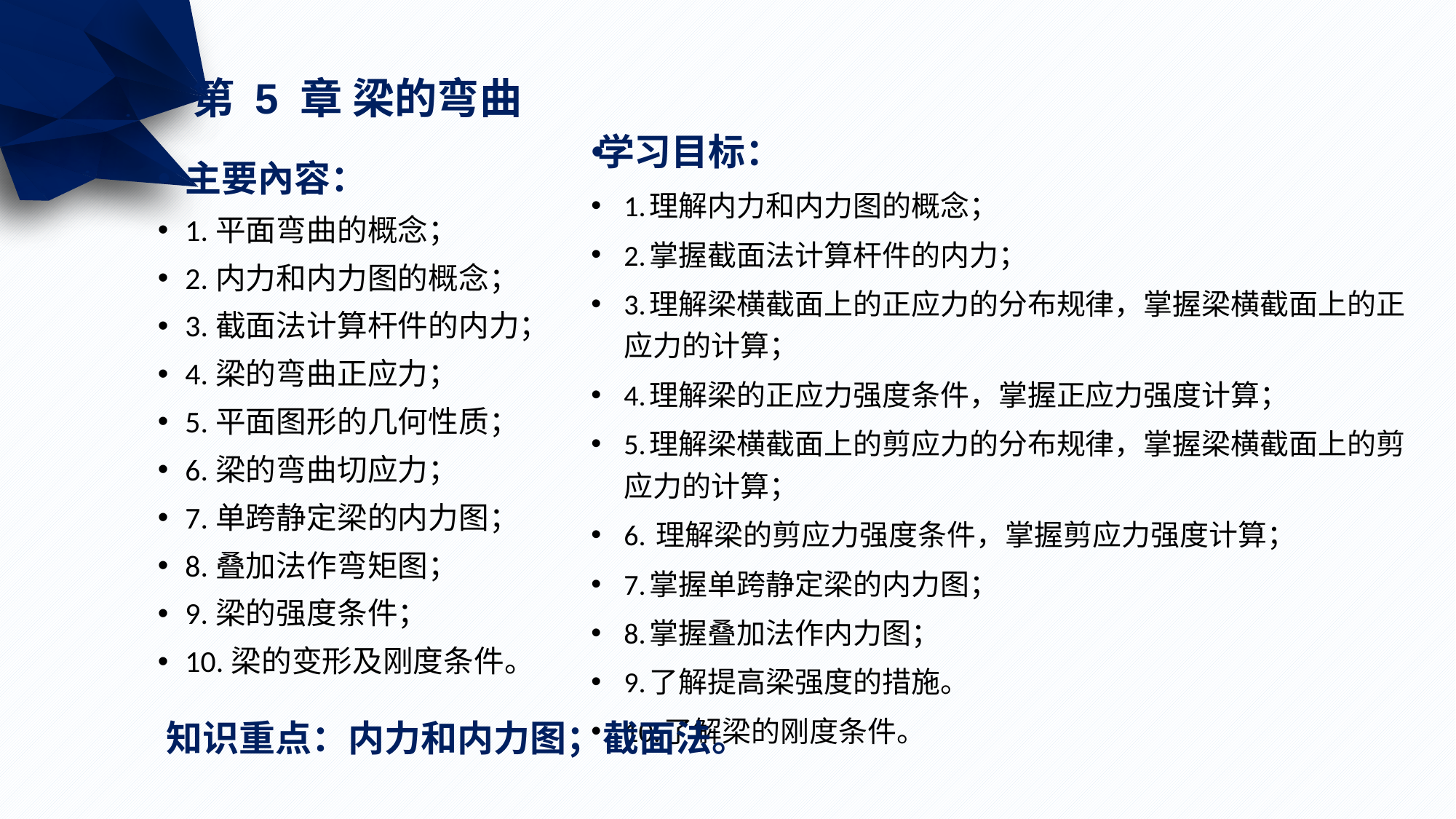

# 第 5 章 梁的弯曲
学习目标：
1.理解内力和内力图的概念；
2.掌握截面法计算杆件的内力；
3.理解梁横截面上的正应力的分布规律，掌握梁横截面上的正应力的计算；
4.理解梁的正应力强度条件，掌握正应力强度计算；
5.理解梁横截面上的剪应力的分布规律，掌握梁横截面上的剪应力的计算；
6. 理解梁的剪应力强度条件，掌握剪应力强度计算；
7.掌握单跨静定梁的内力图；
8.掌握叠加法作内力图；
9.了解提高梁强度的措施。
10.了解梁的刚度条件。

主要內容：
1.平面弯曲的概念；
2.内力和内力图的概念；
3.截面法计算杆件的内力；
4.梁的弯曲正应力；
5.平面图形的几何性质；
6.梁的弯曲切应力；
7.单跨静定梁的内力图；
8.叠加法作弯矩图；
9.梁的强度条件；
10.梁的变形及刚度条件。
　　知识重点：内力和内力图；截面法。